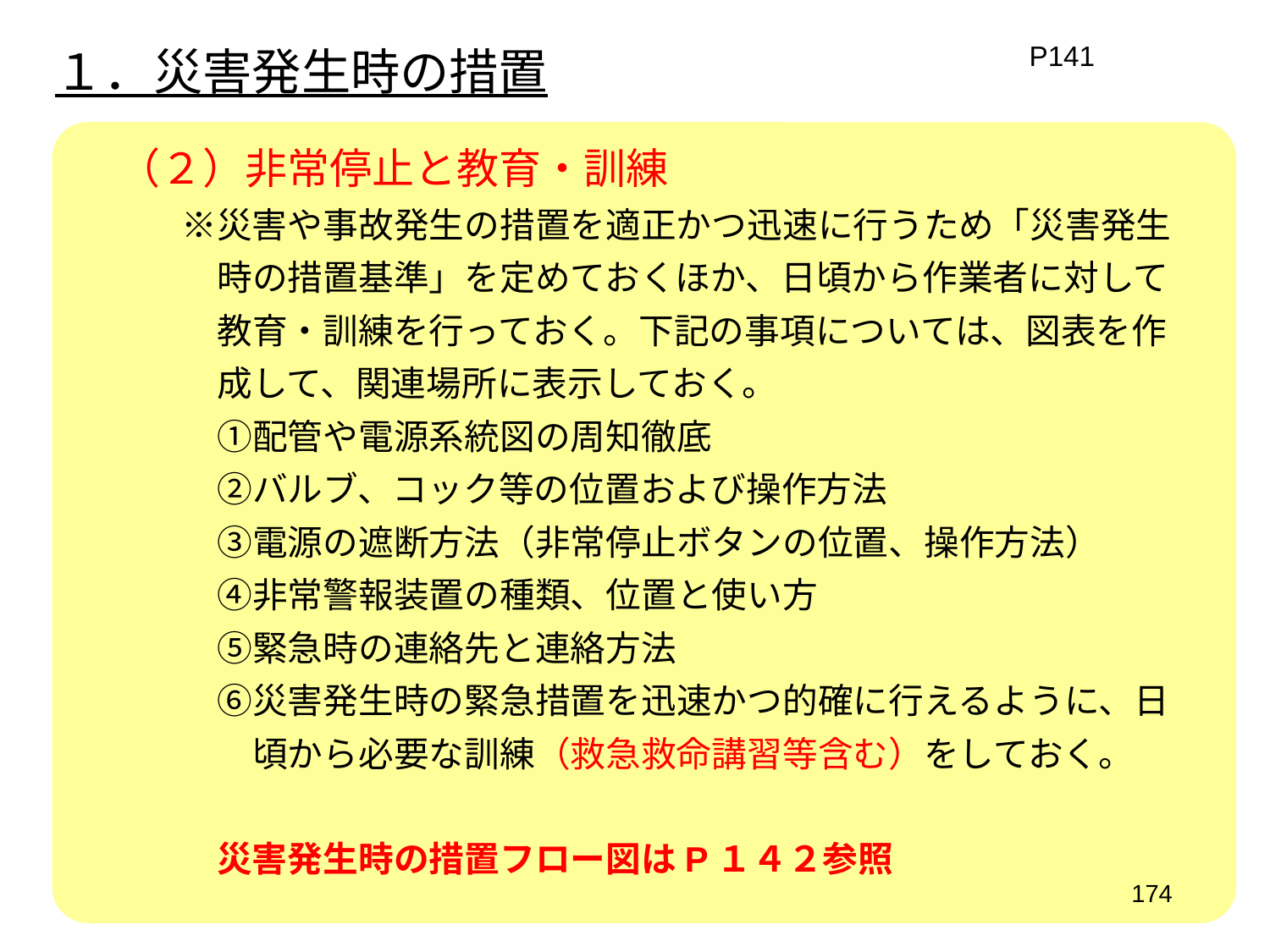

１．災害発生時の措置
P141
　（２）非常停止と教育・訓練
　　　※災害や事故発生の措置を適正かつ迅速に行うため「災害発生
　　　　時の措置基準」を定めておくほか、日頃から作業者に対して
　　　　教育・訓練を行っておく。下記の事項については、図表を作
　　　　成して、関連場所に表示しておく。
　　　　①配管や電源系統図の周知徹底
　　　　②バルブ、コック等の位置および操作方法
　　　　③電源の遮断方法（非常停止ボタンの位置、操作方法）
　　　　④非常警報装置の種類、位置と使い方
　　　　⑤緊急時の連絡先と連絡方法
　　　　⑥災害発生時の緊急措置を迅速かつ的確に行えるように、日
　　　　　頃から必要な訓練（救急救命講習等含む）をしておく。

　　　　災害発生時の措置フロー図はP１４２参照
174